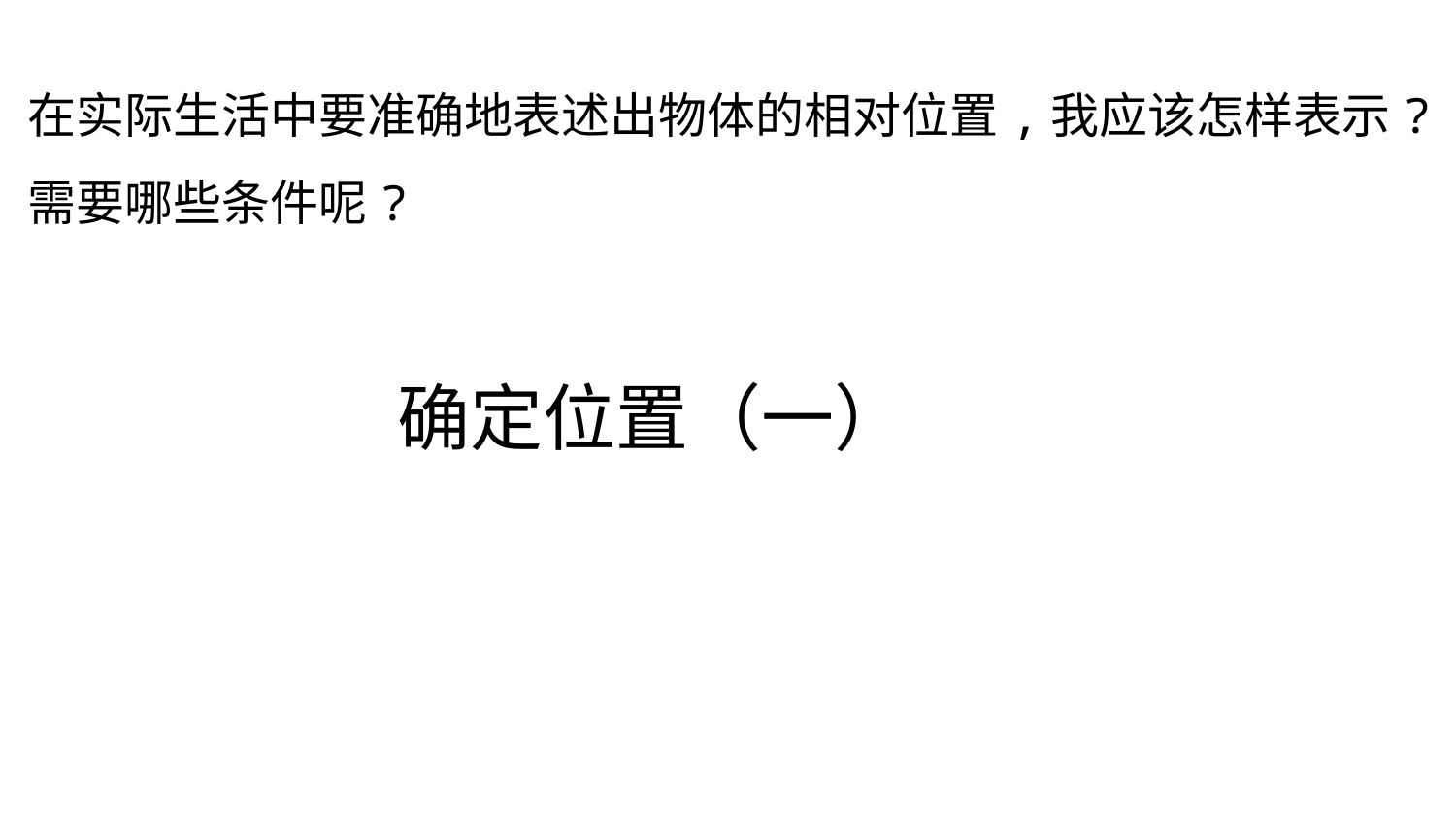

在实际生活中要准确地表述出物体的相对位置,我应该怎样表示?需要哪些条件呢?
确定位置（一）